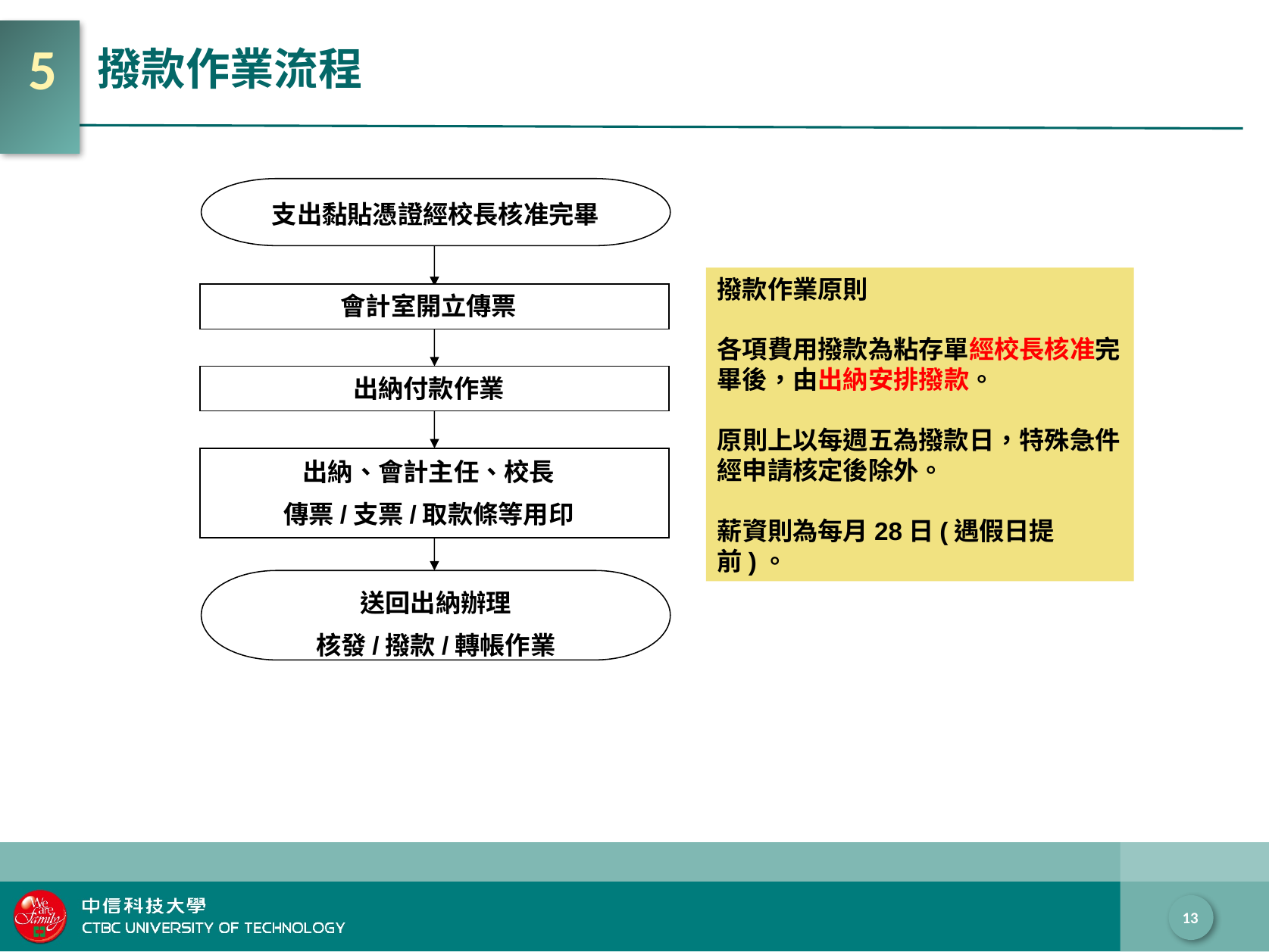

# 撥款作業流程
5
支出黏貼憑證經校長核准完畢

會計室開立傳票

出納付款作業

出納、會計主任、校長
傳票/支票/取款條等用印

送回出納辦理
核發/撥款/轉帳作業

撥款作業原則

各項費用撥款為粘存單經校長核准完畢後，由出納安排撥款。

原則上以每週五為撥款日，特殊急件經申請核定後除外。

薪資則為每月28日(遇假日提前)。
13